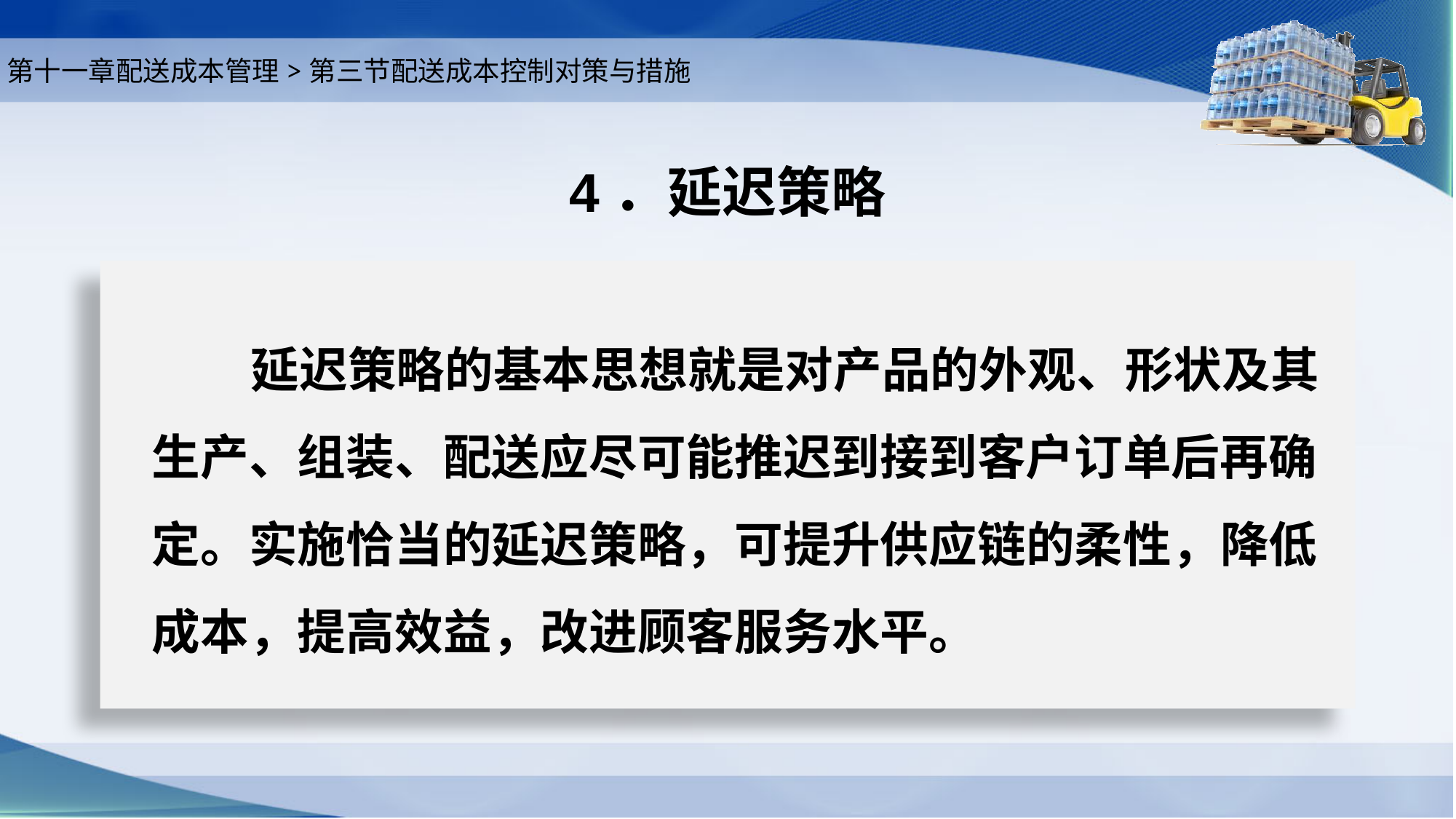

第十一章配送成本管理>第三节配送成本控制对策与措施
# 4．延迟策略
延迟策略的基本思想就是对产品的外观、形状及其生产、组装、配送应尽可能推迟到接到客户订单后再确定。实施恰当的延迟策略，可提升供应链的柔性，降低成本，提高效益，改进顾客服务水平。